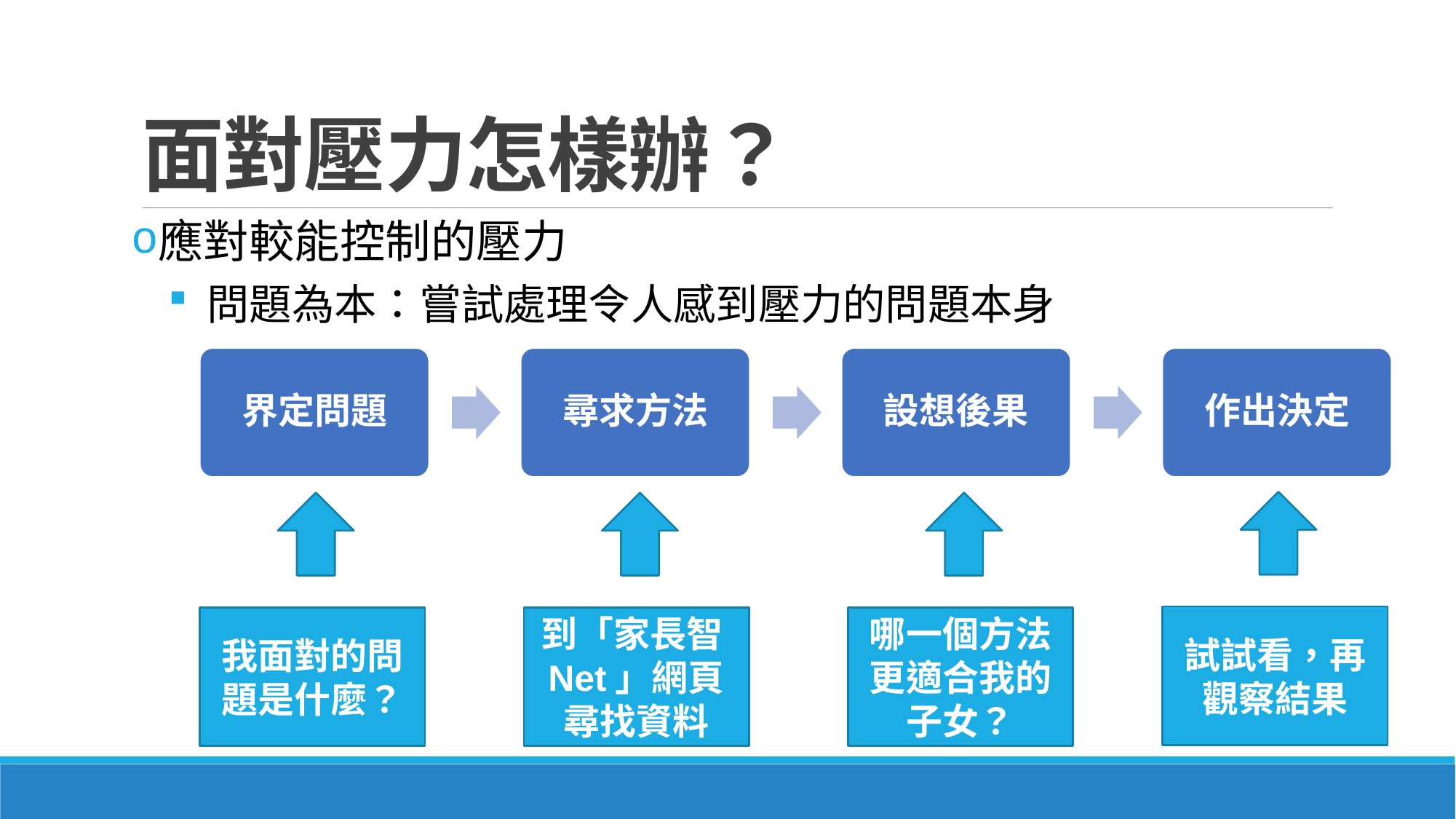

# 面對壓力怎樣辦？
應對較能控制的壓力
 問題為本：嘗試處理令人感到壓力的問題本身

界定問題
尋求方法
設想後果
作出決定

試試看，再觀察結果
我面對的問題是什麼？
到「家長智Net」網頁尋找資料
哪一個方法更適合我的子女？